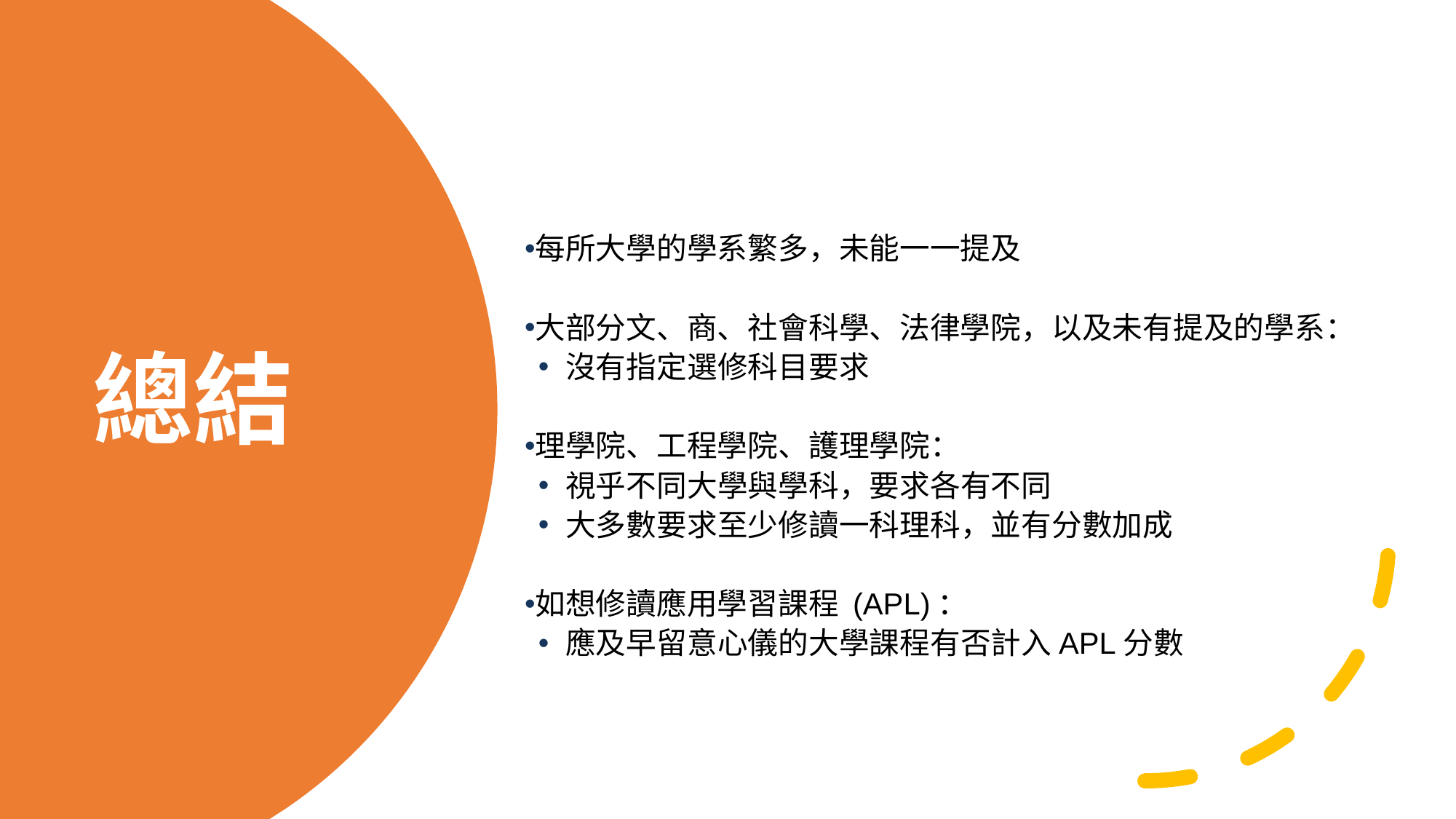

每所大學的學系繁多，未能一一提及

大部分文、商、社會科學、法律學院，以及未有提及的學系：
沒有指定選修科目要求

理學院、工程學院、護理學院：
視乎不同大學與學科，要求各有不同
大多數要求至少修讀一科理科，並有分數加成

如想修讀應用學習課程 (APL)：
應及早留意心儀的大學課程有否計入APL分數
# 總結